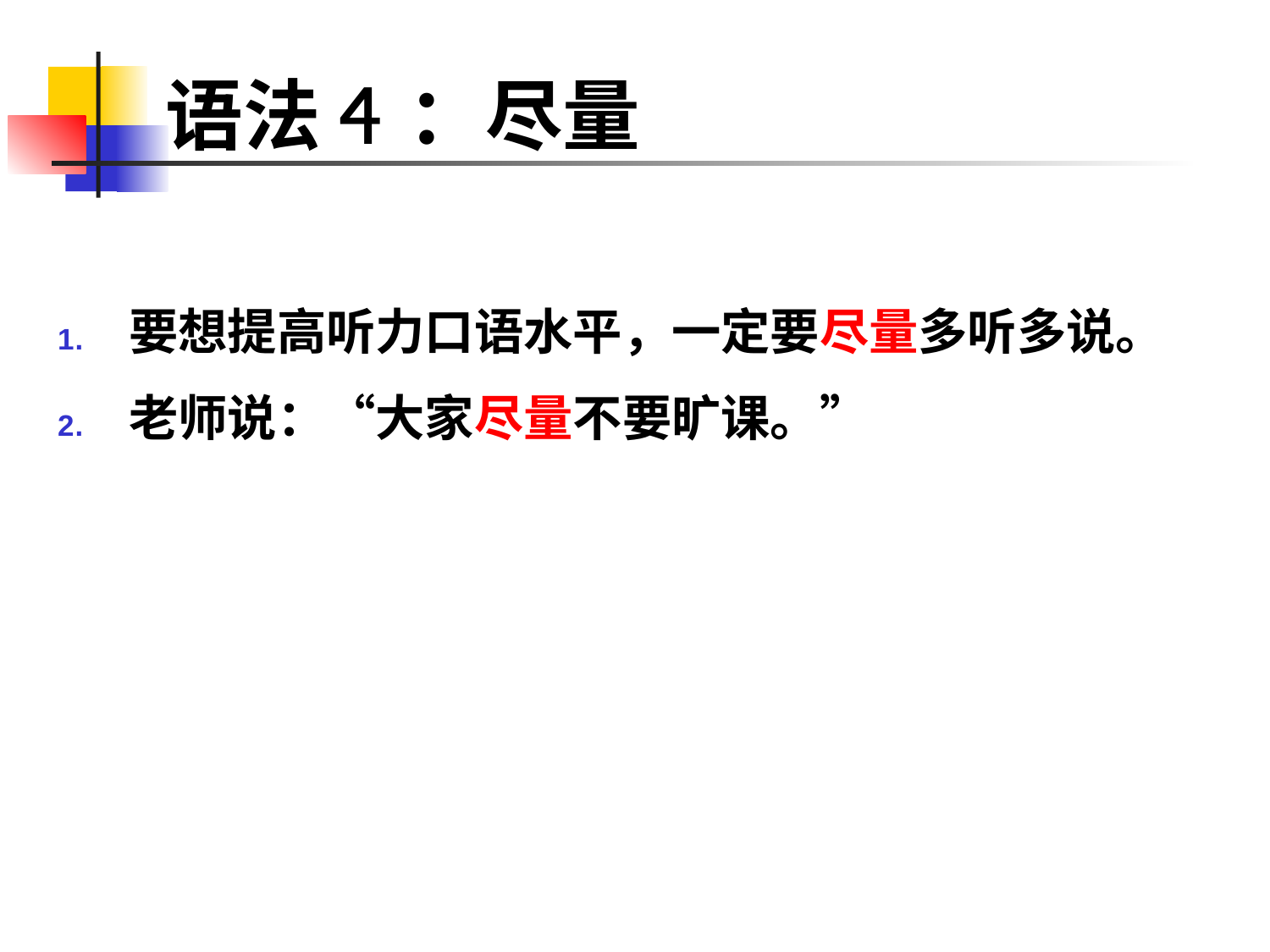

# 语法4：尽量
要想提高听力口语水平，一定要尽量多听多说。
老师说：“大家尽量不要旷课。”